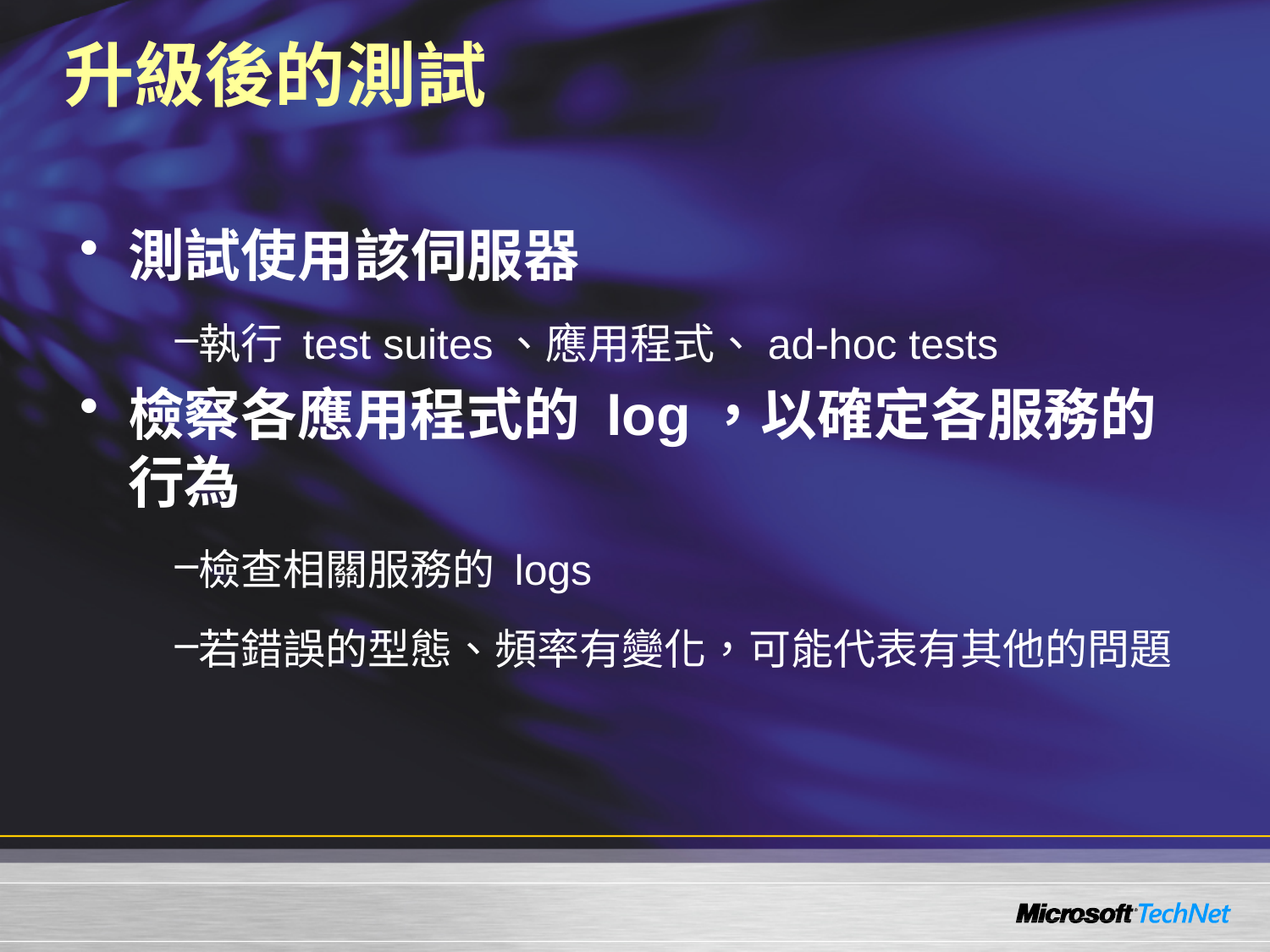

# 升級後的測試
測試使用該伺服器
執行 test suites、應用程式、ad-hoc tests
檢察各應用程式的 log，以確定各服務的行為
檢查相關服務的 logs
若錯誤的型態、頻率有變化，可能代表有其他的問題